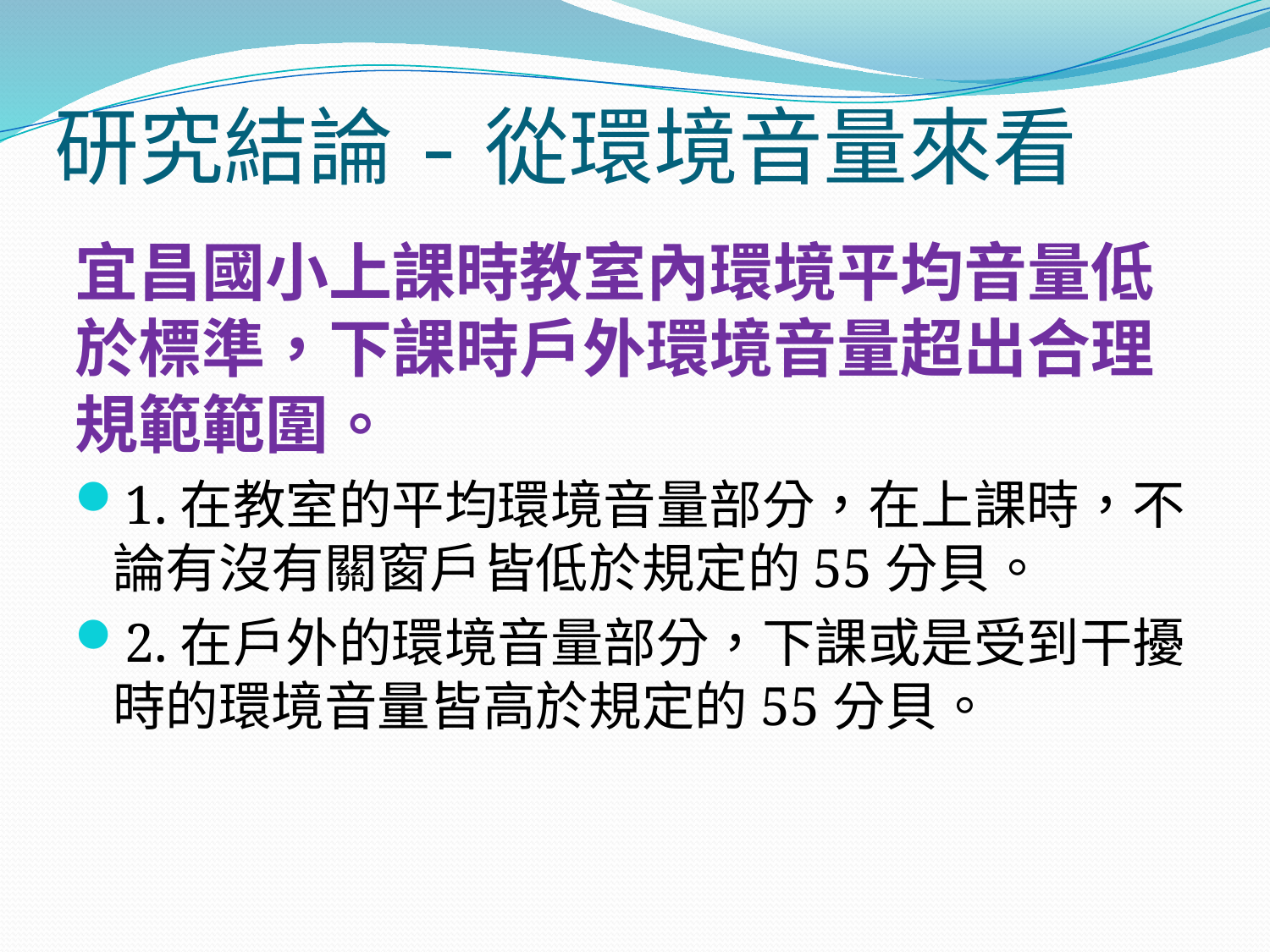

# 研究結論-從環境音量來看
宜昌國小上課時教室內環境平均音量低於標準，下課時戶外環境音量超出合理規範範圍。
1.在教室的平均環境音量部分，在上課時，不論有沒有關窗戶皆低於規定的55分貝。
2.在戶外的環境音量部分，下課或是受到干擾時的環境音量皆高於規定的55分貝。